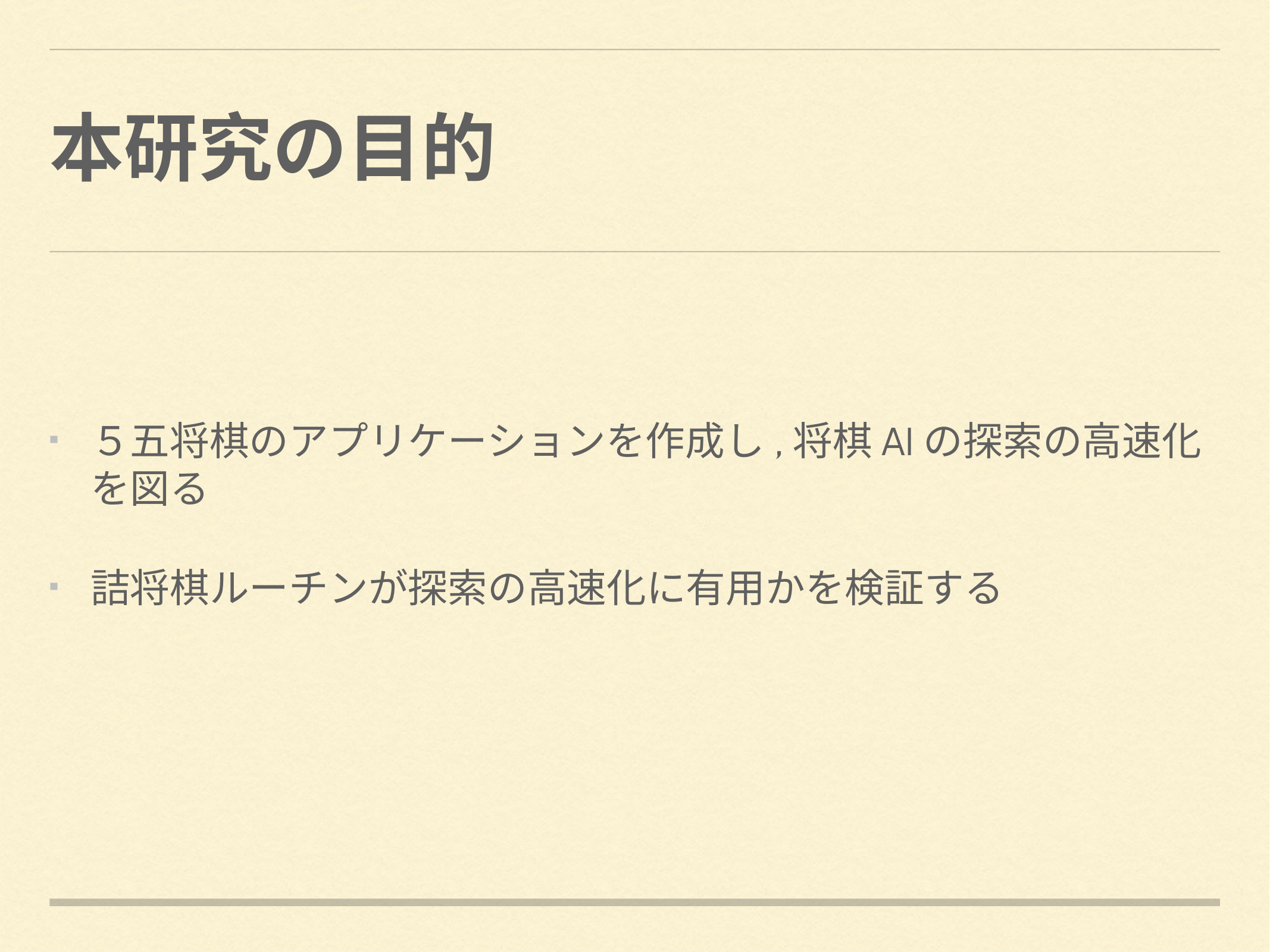

# 本研究の目的

５五将棋のアプリケーションを作成し,将棋AIの探索の高速化を図る
詰将棋ルーチンが探索の高速化に有用かを検証する